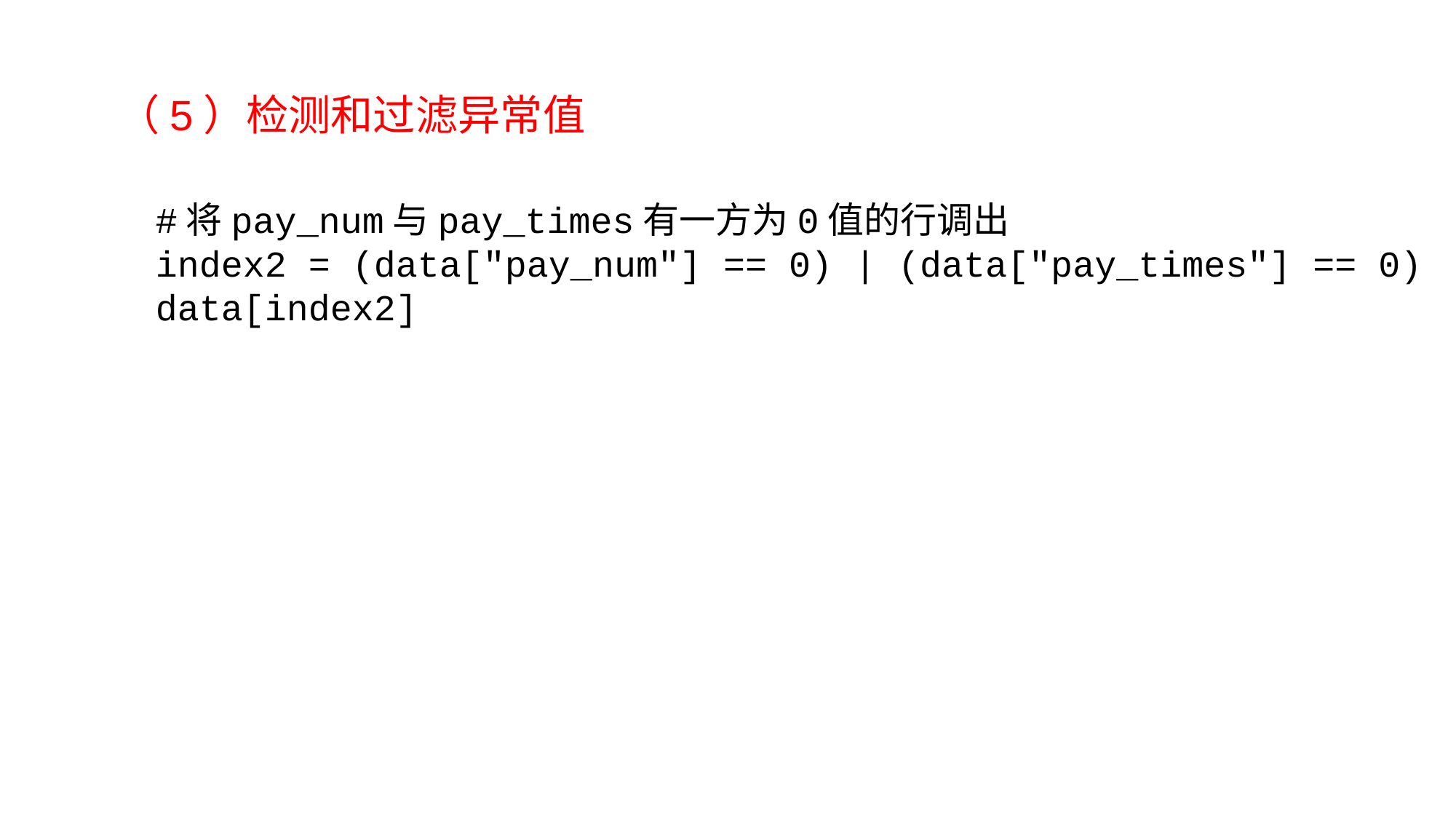

（5）检测和过滤异常值
#将pay_num与pay_times有一方为0值的行调出
index2 = (data["pay_num"] == 0) | (data["pay_times"] == 0)
data[index2]